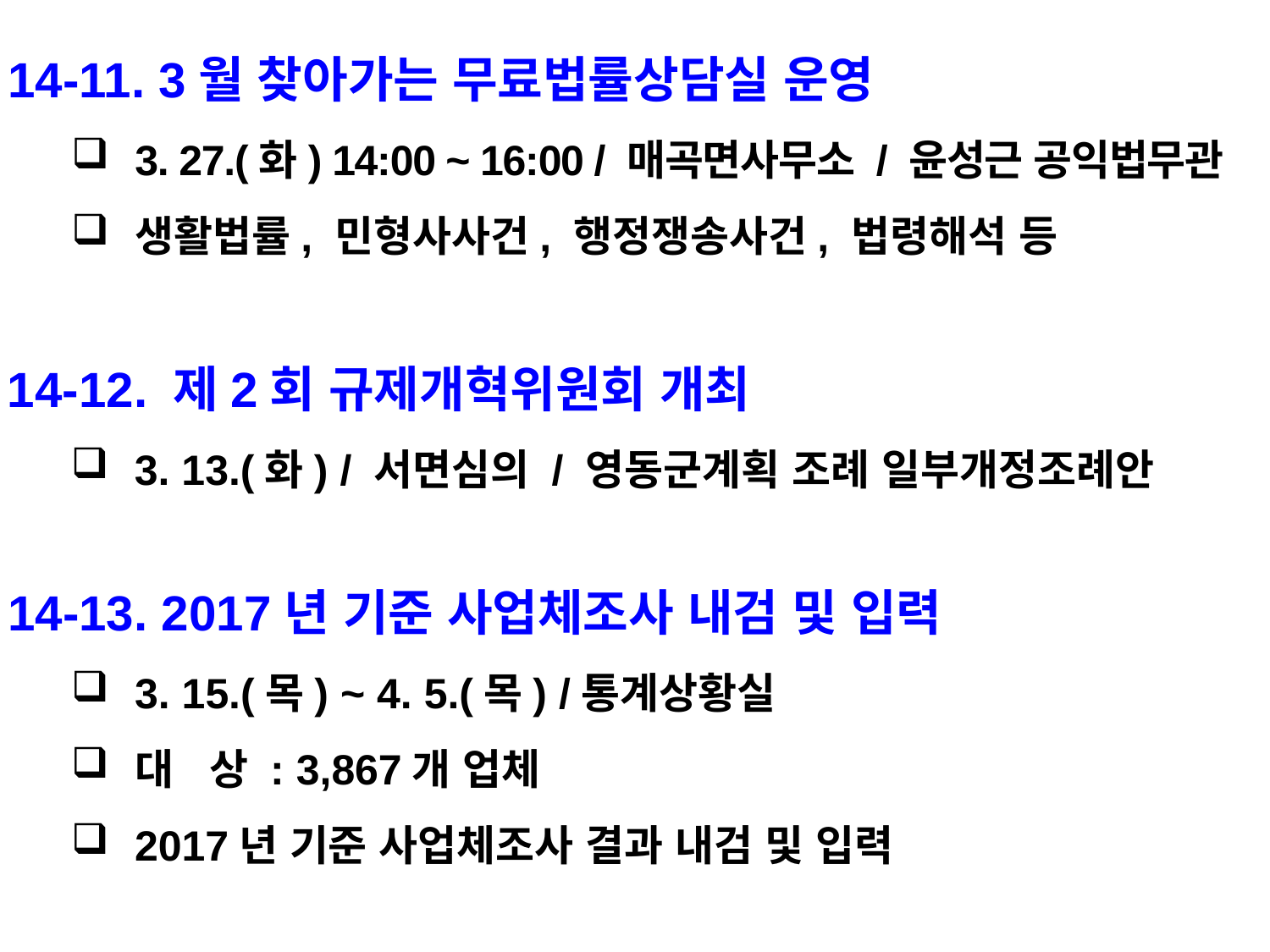

14-11. 3월 찾아가는 무료법률상담실 운영
3. 27.(화) 14:00 ~ 16:00 / 매곡면사무소 / 윤성근 공익법무관
생활법률, 민형사사건, 행정쟁송사건, 법령해석 등

14-12. 제2회 규제개혁위원회 개최
3. 13.(화) / 서면심의 / 영동군계획 조례 일부개정조례안

14-13. 2017년 기준 사업체조사 내검 및 입력
3. 15.(목) ~ 4. 5.(목) /통계상황실
대   상 : 3,867개 업체
2017년 기준 사업체조사 결과 내검 및 입력